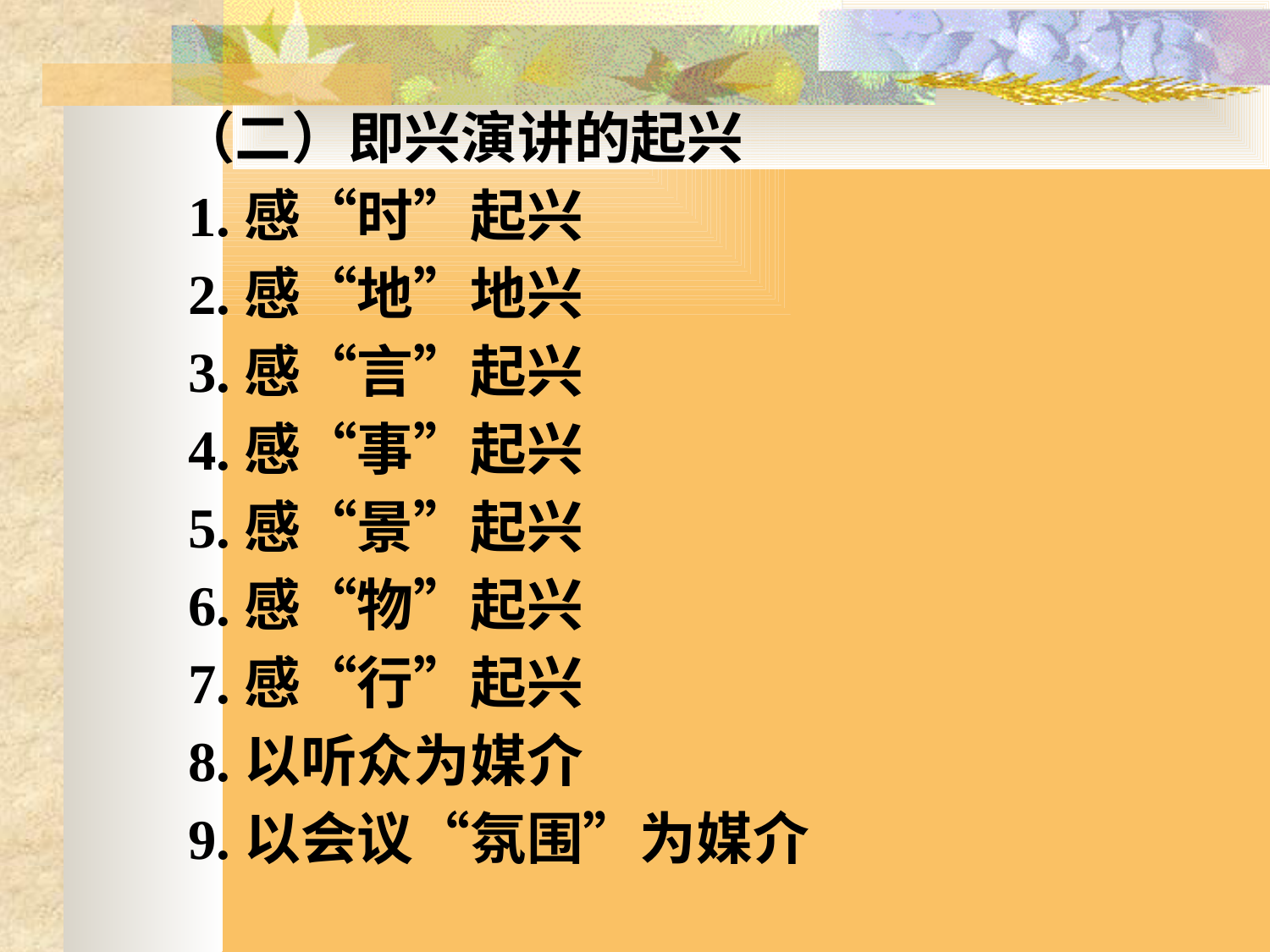

（二）即兴演讲的起兴
     1.感“时”起兴
     2.感“地”地兴
     3.感“言”起兴
     4.感“事”起兴
     5.感“景”起兴
     6.感“物”起兴
     7.感“行”起兴
     8.以听众为媒介
     9.以会议“氛围”为媒介